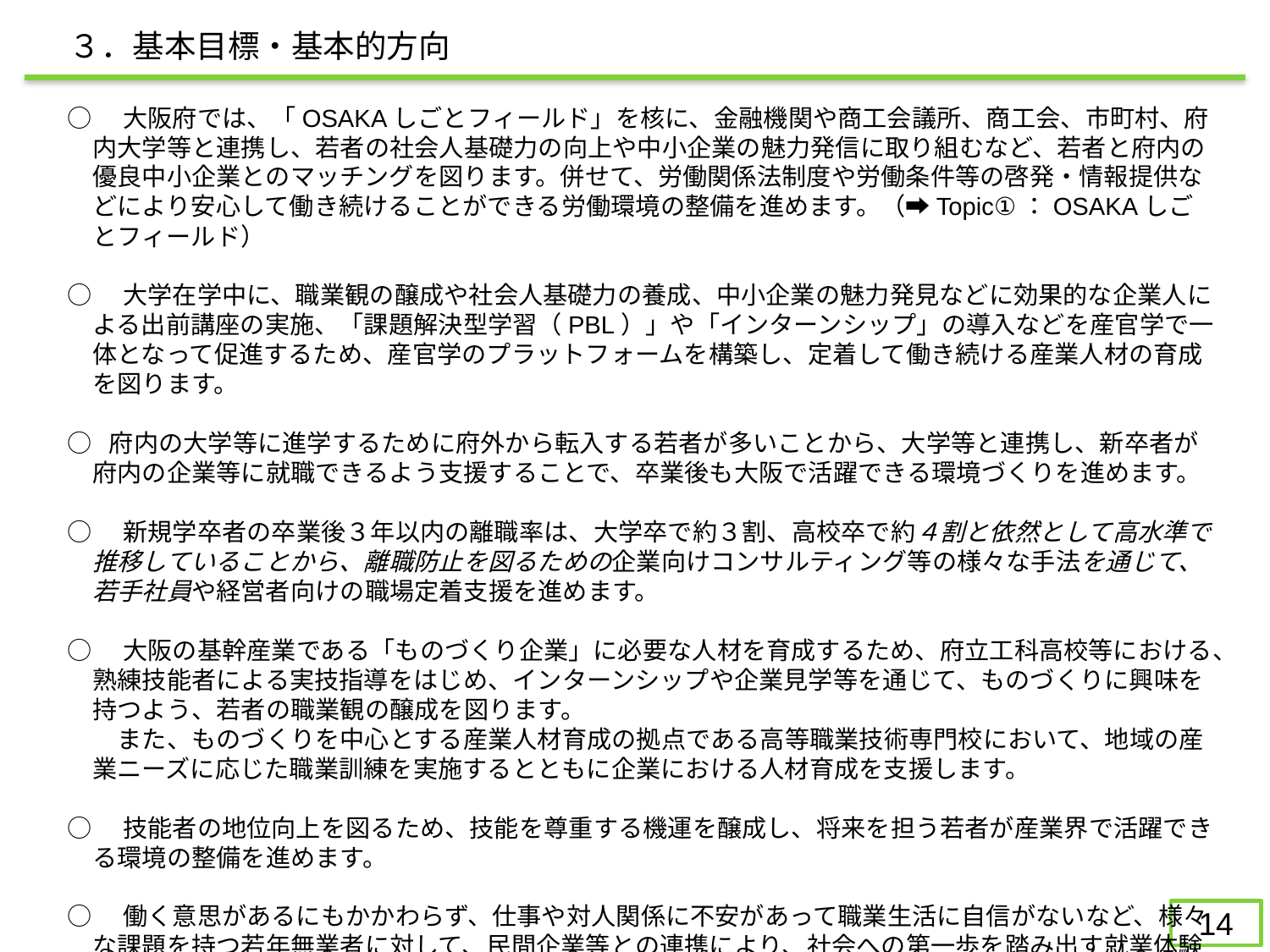

３．基本目標・基本的方向
○　大阪府では、「OSAKAしごとフィールド」を核に、金融機関や商工会議所、商工会、市町村、府内大学等と連携し、若者の社会人基礎力の向上や中小企業の魅力発信に取り組むなど、若者と府内の優良中小企業とのマッチングを図ります。併せて、労働関係法制度や労働条件等の啓発・情報提供などにより安心して働き続けることができる労働環境の整備を進めます。（➡Topic①：OSAKAしごとフィールド）

○　大学在学中に、職業観の醸成や社会人基礎力の養成、中小企業の魅力発見などに効果的な企業人による出前講座の実施、「課題解決型学習（PBL）」や「インターンシップ」の導入などを産官学で一体となって促進するため、産官学のプラットフォームを構築し、定着して働き続ける産業人材の育成を図ります。

○  府内の大学等に進学するために府外から転入する若者が多いことから、大学等と連携し、新卒者が府内の企業等に就職できるよう支援することで、卒業後も大阪で活躍できる環境づくりを進めます。

○　新規学卒者の卒業後３年以内の離職率は、大学卒で約３割、高校卒で約４割と依然として高水準で推移していることから、離職防止を図るための企業向けコンサルティング等の様々な手法を通じて、若手社員や経営者向けの職場定着支援を進めます。

○　大阪の基幹産業である「ものづくり企業」に必要な人材を育成するため、府立工科高校等における、熟練技能者による実技指導をはじめ、インターンシップや企業見学等を通じて、ものづくりに興味を持つよう、若者の職業観の醸成を図ります。
　また、ものづくりを中心とする産業人材育成の拠点である高等職業技術専門校において、地域の産業ニーズに応じた職業訓練を実施するとともに企業における人材育成を支援します。

○　技能者の地位向上を図るため、技能を尊重する機運を醸成し、将来を担う若者が産業界で活躍できる環境の整備を進めます。

○　働く意思があるにもかかわらず、仕事や対人関係に不安があって職業生活に自信がないなど、様々な課題を持つ若年無業者に対して、民間企業等との連携により、社会への第一歩を踏み出す就業体験の機会を提供します。
14